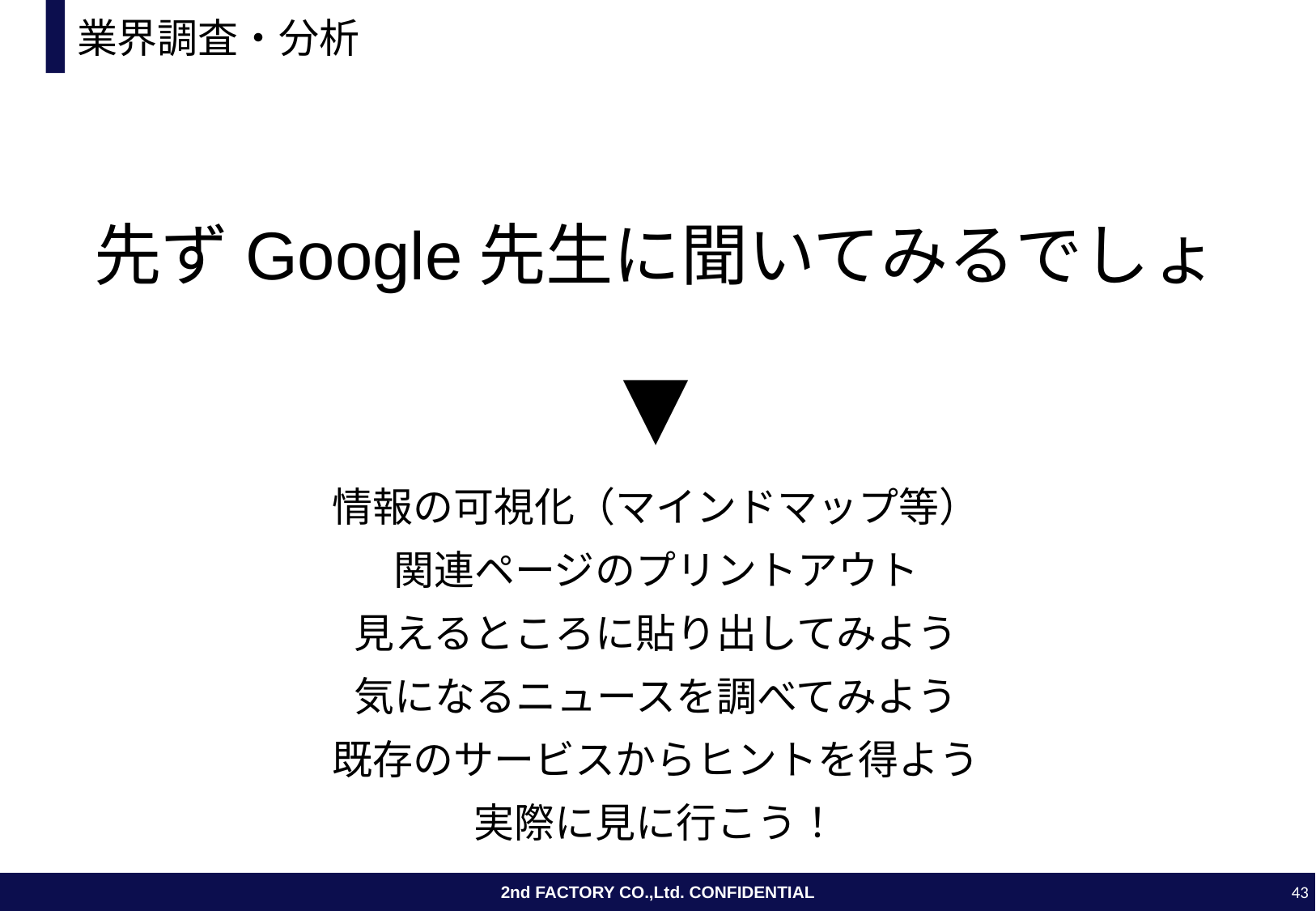

# 業界調査・分析
先ずGoogle先生に聞いてみるでしょ
▼
情報の可視化（マインドマップ等）
関連ページのプリントアウト
見えるところに貼り出してみよう
気になるニュースを調べてみよう
既存のサービスからヒントを得よう
実際に見に行こう！